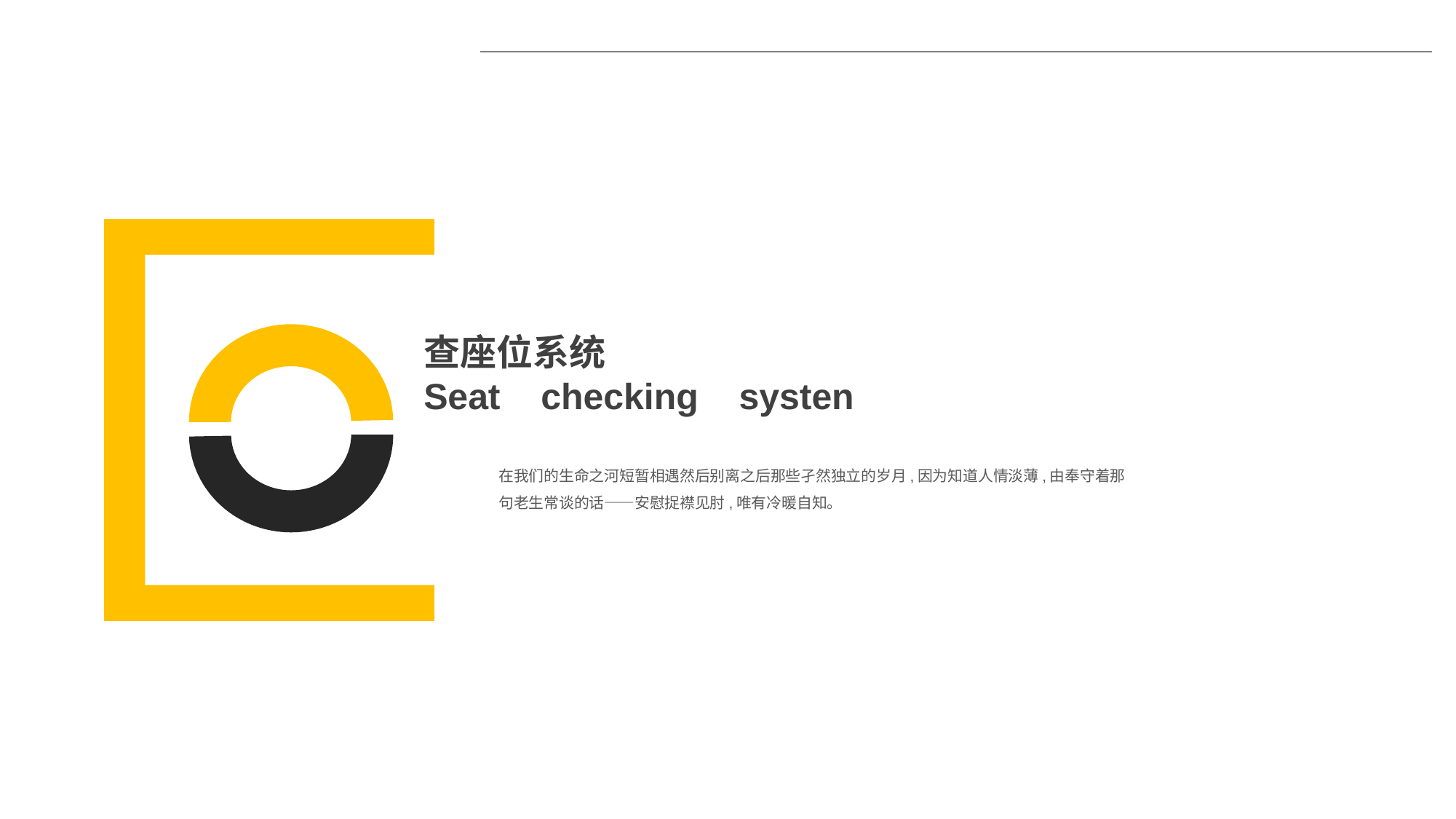

查座位系统
Seat    checking    systen
在我们的生命之河短暂相遇然后别离之后那些孑然独立的岁月,因为知道人情淡薄,由奉守着那句老生常谈的话——安慰捉襟见肘,唯有冷暖自知。